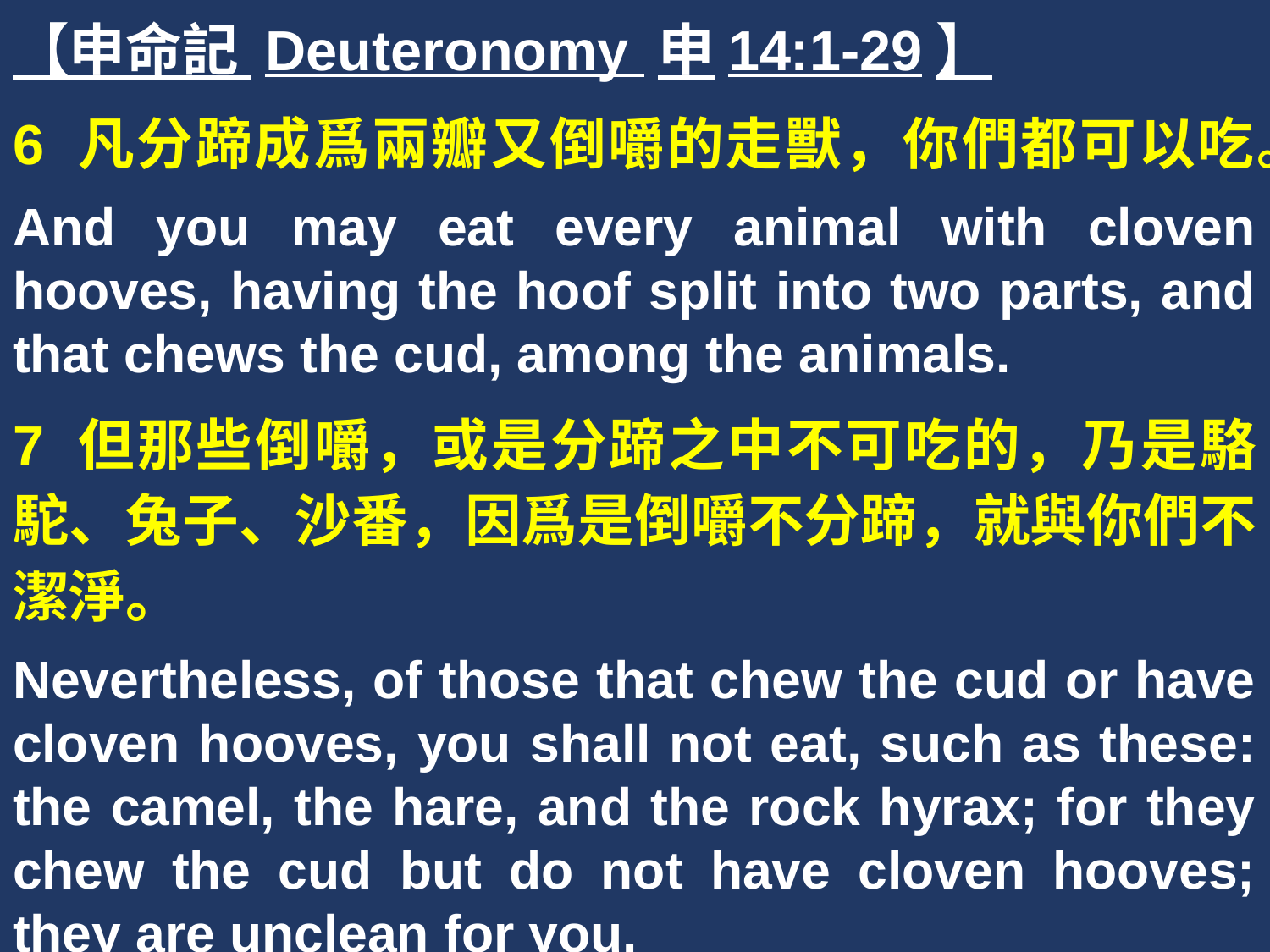

【申命記 Deuteronomy 申14:1-29】
6 凡分蹄成爲兩瓣又倒嚼的走獸，你們都可以吃。
And you may eat every animal with cloven hooves, having the hoof split into two parts, and that chews the cud, among the animals.
7 但那些倒嚼，或是分蹄之中不可吃的，乃是駱駝、兔子、沙番，因爲是倒嚼不分蹄，就與你們不潔淨。
Nevertheless, of those that chew the cud or have cloven hooves, you shall not eat, such as these: the camel, the hare, and the rock hyrax; for they chew the cud but do not have cloven hooves; they are unclean for you.